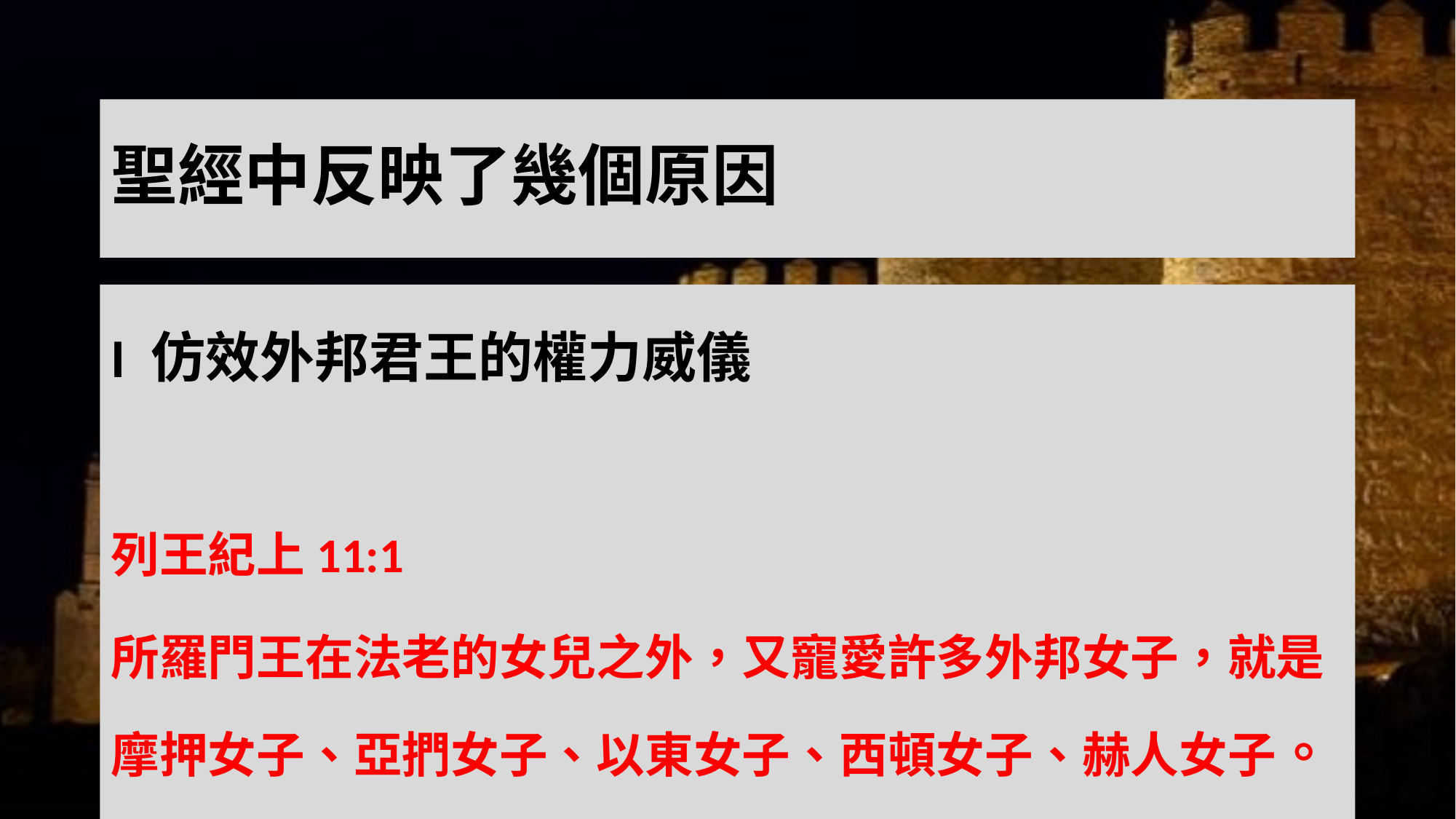

# 聖經中反映了幾個原因
I 仿效外邦君王的權力威儀

列王紀上‬11:1
所羅門王在法老的女兒之外，又寵愛許多外邦女子，就是摩押女子、亞捫女子、以東女子、西頓女子、赫人女子。